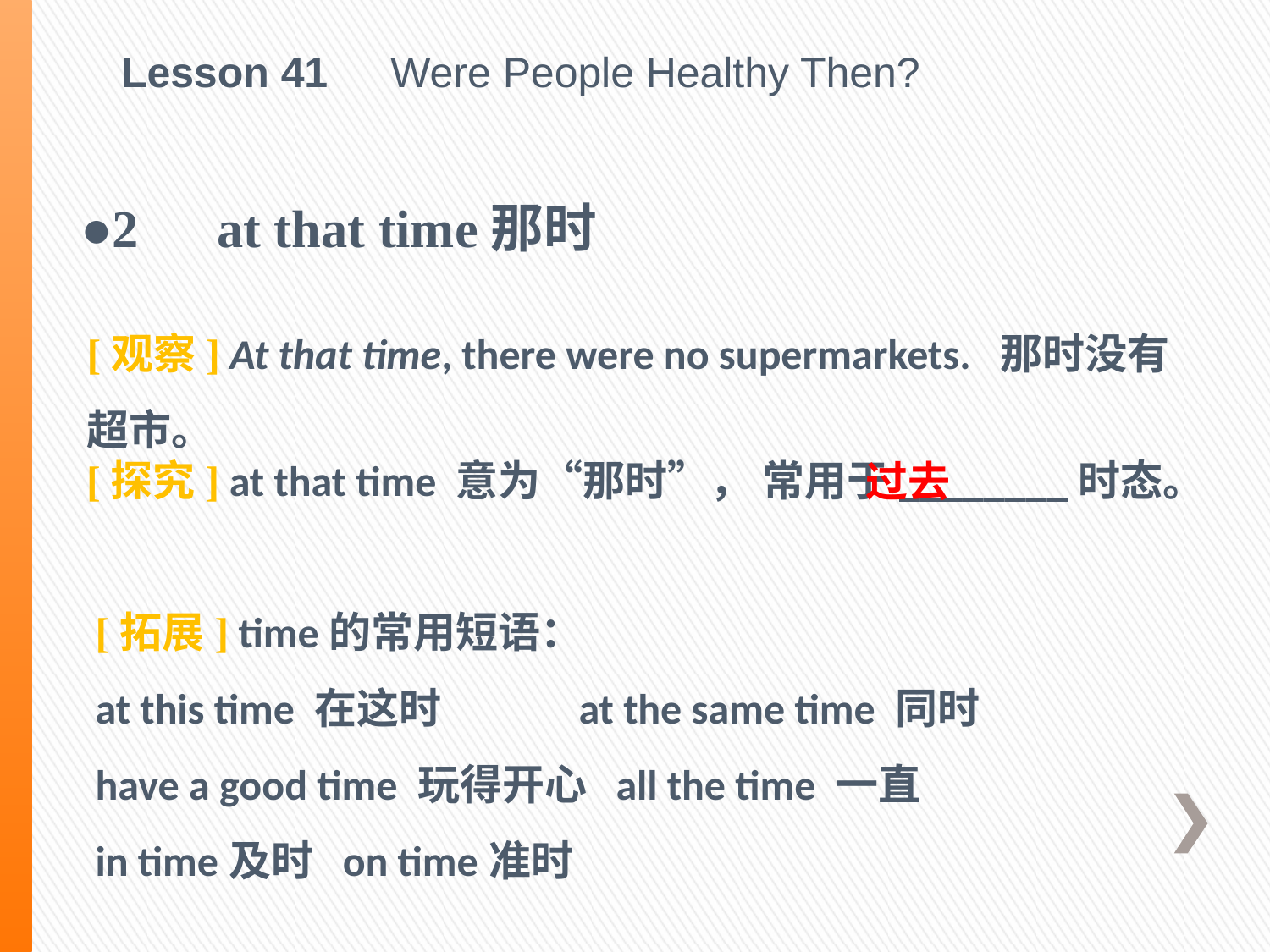

Lesson 41　Were People Healthy Then?
●2　at that time那时
[观察] At that time, there were no supermarkets.  那时没有超市。

[探究] at that time 意为“那时”， 常用于________时态。
过去
[拓展] time的常用短语：
at this time 在这时　　　at the same time 同时
have a good time 玩得开心  all the time 一直
in time及时  on time准时